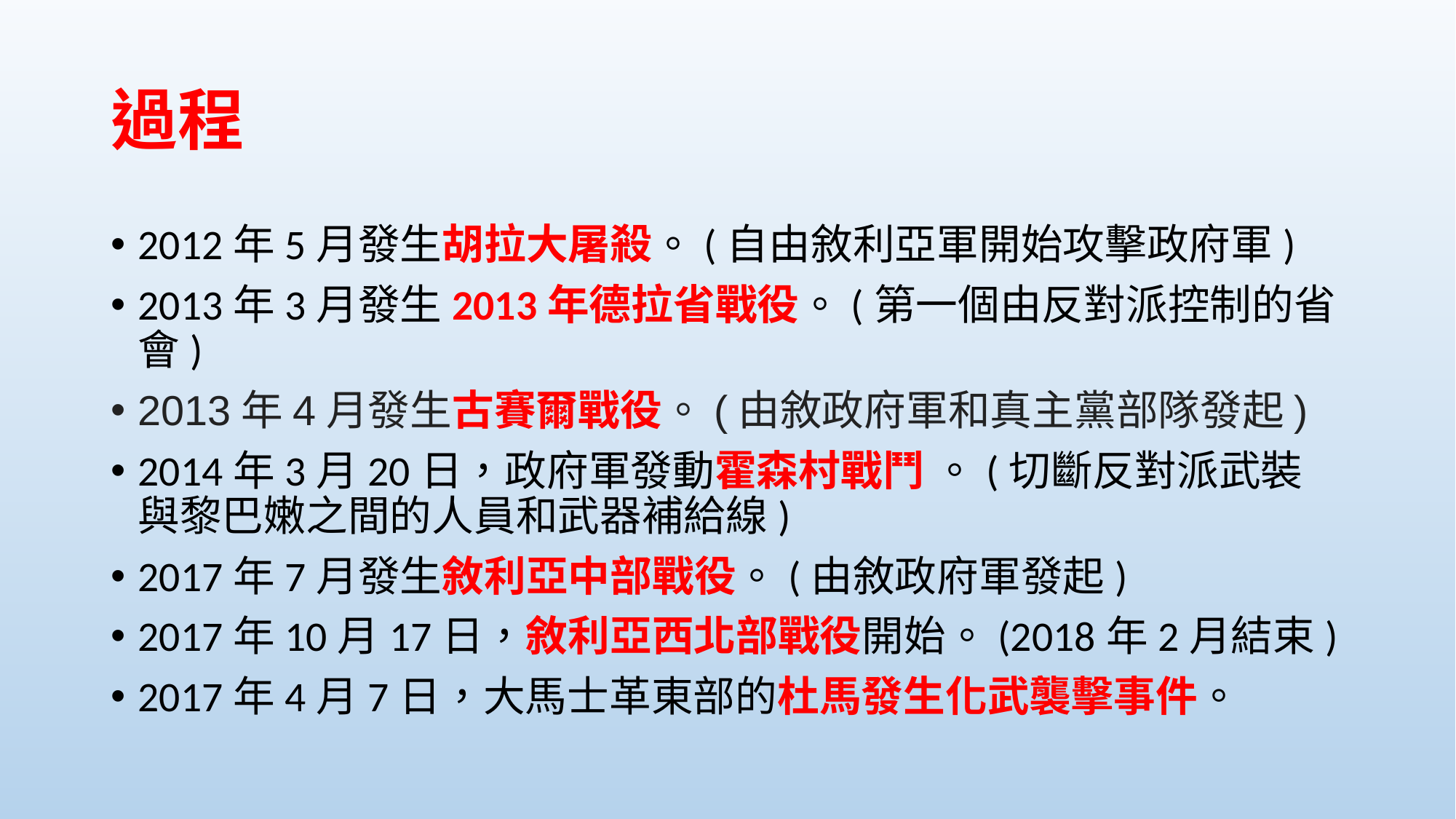

# 過程
2012年5月發生胡拉大屠殺。(自由敘利亞軍開始攻擊政府軍)
2013年3月發生2013年德拉省戰役。(第一個由反對派控制的省會)
2013年4月發生古賽爾戰役。(由敘政府軍和真主黨部隊發起)
2014年3月20日，政府軍發動霍森村戰鬥 。(切斷反對派武裝與黎巴嫩之間的人員和武器補給線)
2017年7月發生敘利亞中部戰役。(由敘政府軍發起)
2017年10月17日，敘利亞西北部戰役開始。(2018年2月結束)
2017年4月7日，大馬士革東部的杜馬發生化武襲擊事件。